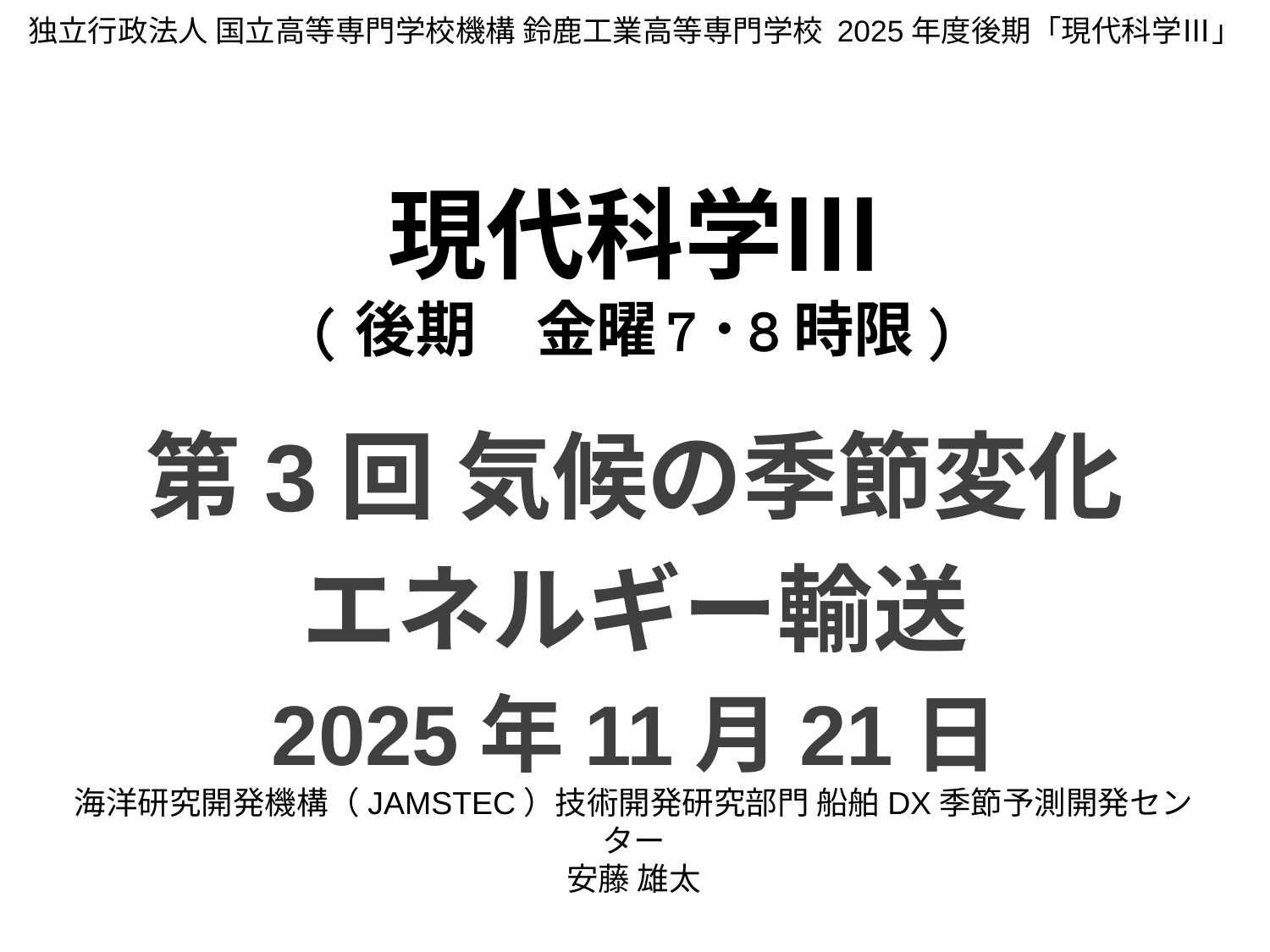

独立行政法人 国立高等専門学校機構 鈴鹿工業高等専門学校 2025年度後期「現代科学Ⅲ」
# 現代科学Ⅲ (後期　金曜7･8時限)
第3回 気候の季節変化
エネルギー輸送
2025年11月21日
海洋研究開発機構（JAMSTEC）技術開発研究部門 船舶DX季節予測開発センター
安藤 雄太